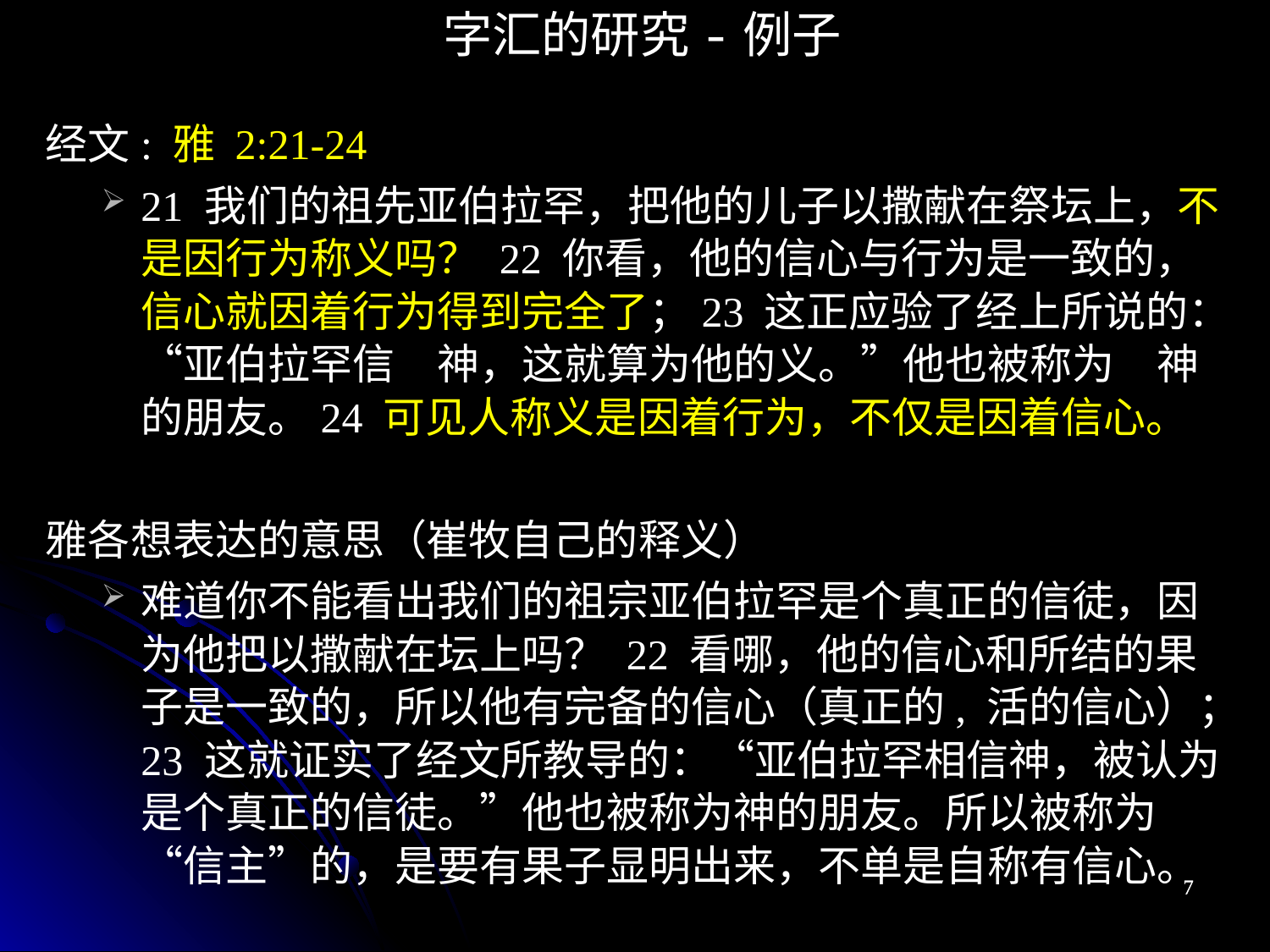

字汇的研究-例子
经文: 雅 2:21-24
21 我们的祖先亚伯拉罕，把他的儿子以撒献在祭坛上，不是因行为称义吗？ 22 你看，他的信心与行为是一致的，信心就因着行为得到完全了；23 这正应验了经上所说的：“亚伯拉罕信　神，这就算为他的义。”他也被称为　神的朋友。24 可见人称义是因着行为，不仅是因着信心。

雅各想表达的意思（崔牧自己的释义）
难道你不能看出我们的祖宗亚伯拉罕是个真正的信徒，因为他把以撒献在坛上吗？ 22 看哪，他的信心和所结的果子是一致的，所以他有完备的信心（真正的, 活的信心）；23 这就证实了经文所教导的：“亚伯拉罕相信神，被认为是个真正的信徒。”他也被称为神的朋友。所以被称为 “信主”的，是要有果子显明出来，不单是自称有信心。
7
7